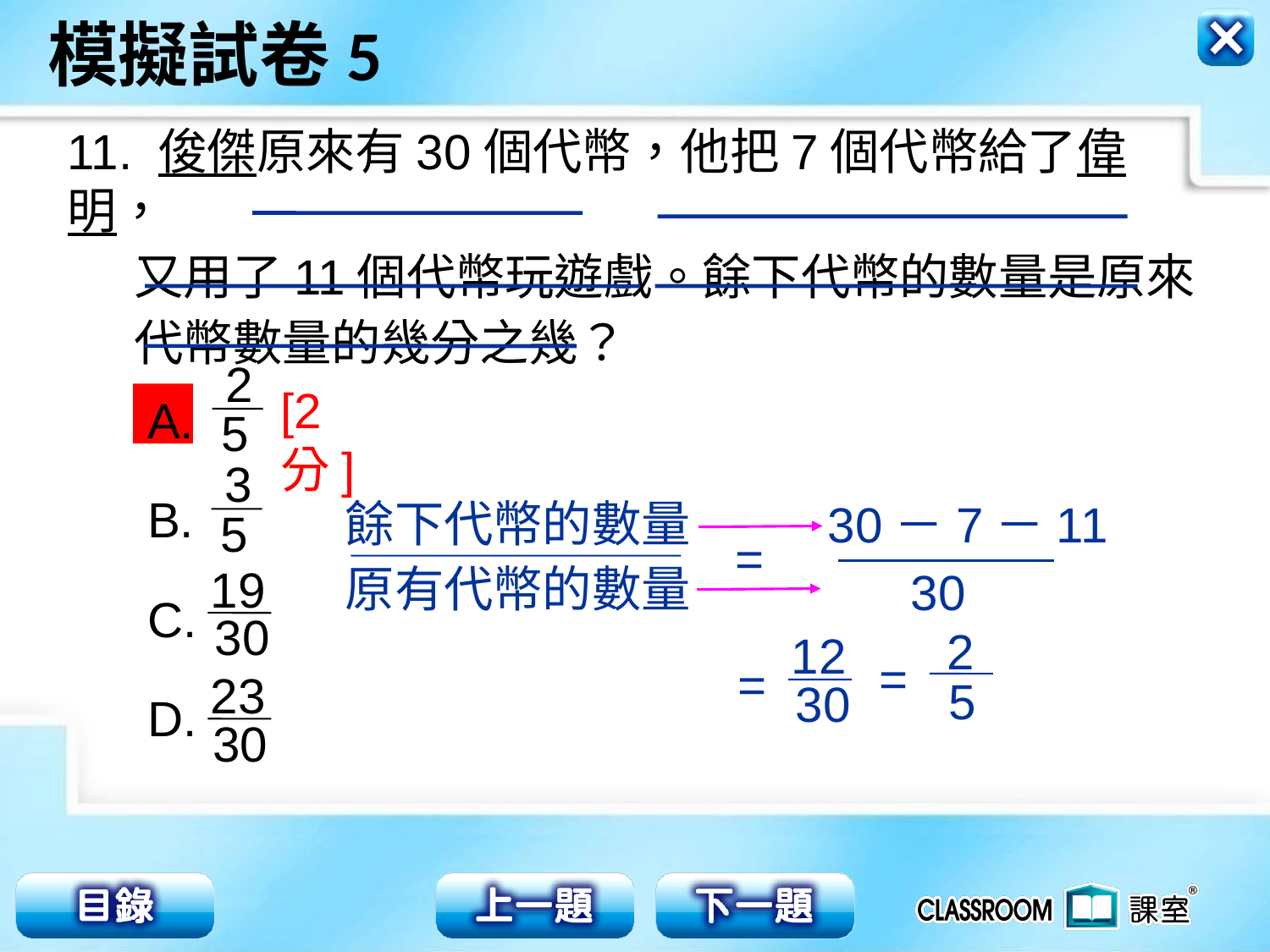

11. 俊傑原來有30個代幣，他把7個代幣給了偉明，
     又用了11個代幣玩遊戲。餘下代幣的數量是原來
     代幣數量的幾分之幾？

2
5

A.
B.
C.
D.
[2分]

3
5

餘下代幣的數量
原有代幣的數量

30－7－11
=
19
30

30

2
5

=
12
30

=
23
30